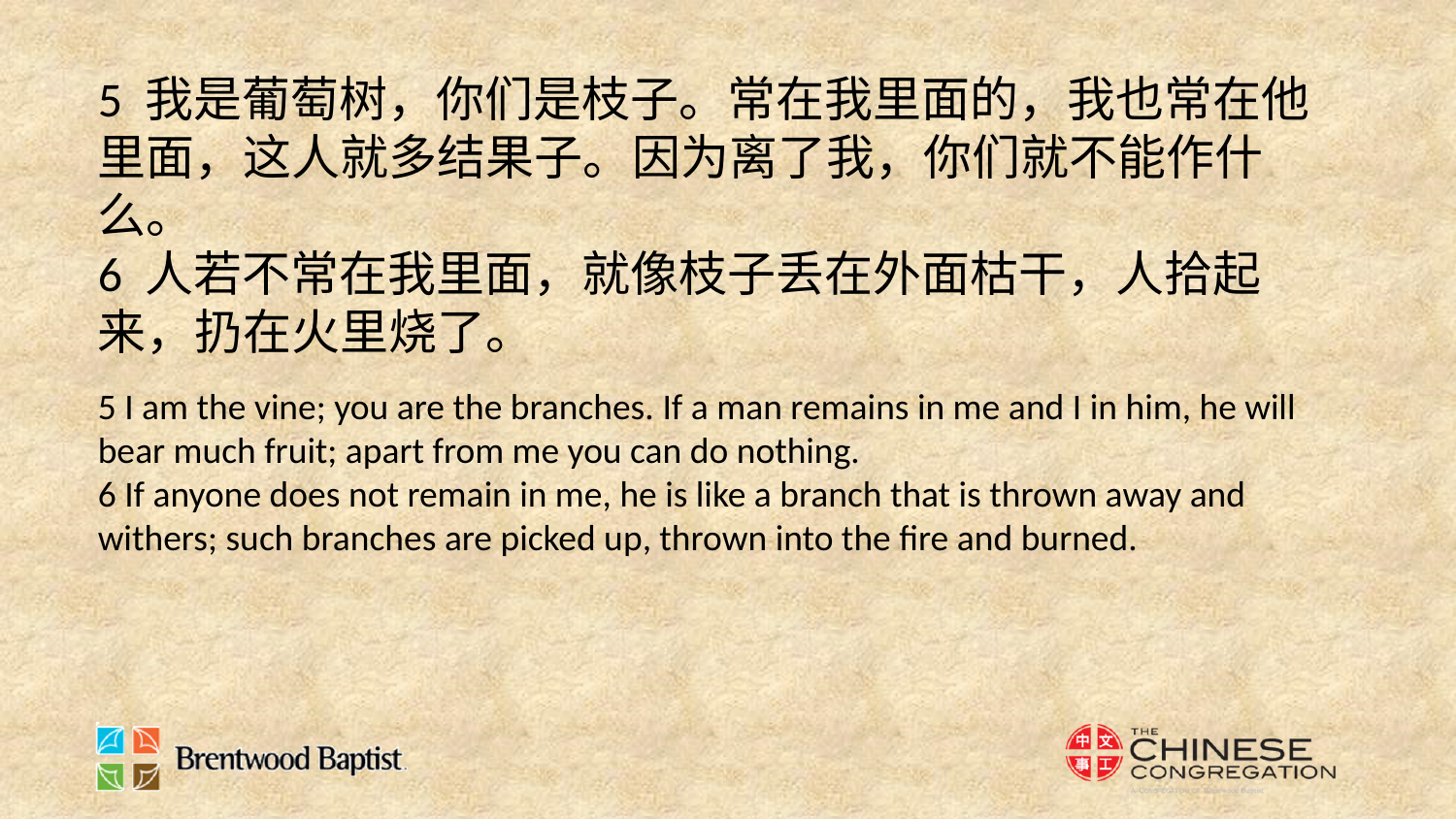

5 我是葡萄树，你们是枝子。常在我里面的，我也常在他里面，这人就多结果子。因为离了我，你们就不能作什么。
6 人若不常在我里面，就像枝子丢在外面枯干，人拾起来，扔在火里烧了。

5 I am the vine; you are the branches. If a man remains in me and I in him, he will bear much fruit; apart from me you can do nothing.
6 If anyone does not remain in me, he is like a branch that is thrown away and withers; such branches are picked up, thrown into the fire and burned.